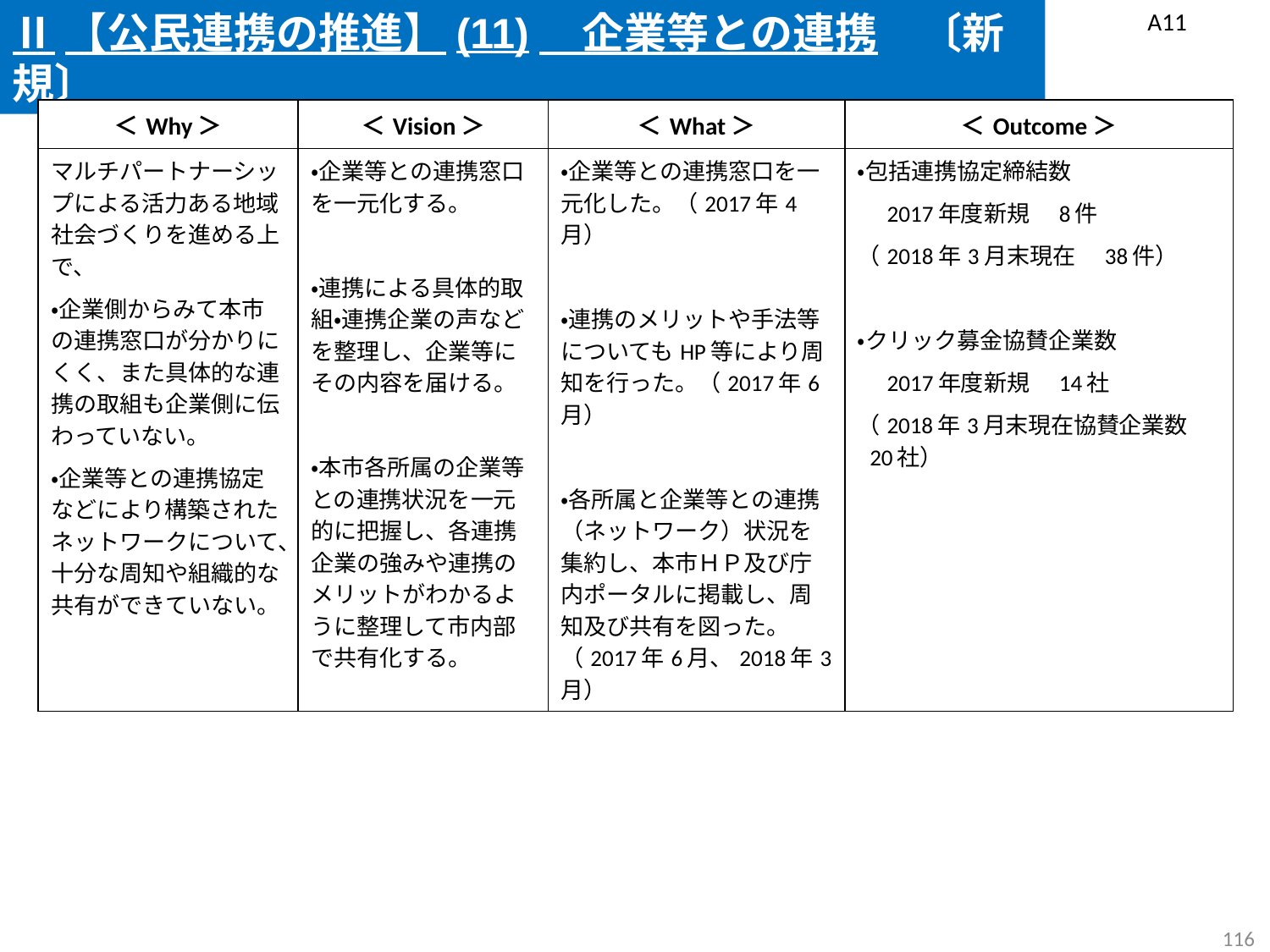

Ⅱ【公民連携の推進】(11)　企業等との連携　〔新規〕
A11
| ＜Why＞ | ＜Vision＞ | ＜What＞ | ＜Outcome＞ |
| --- | --- | --- | --- |
| マルチパートナーシップによる活力ある地域社会づくりを進める上で、 ・企業側からみて本市の連携窓口が分かりにくく、また具体的な連携の取組も企業側に伝わっていない。 ・企業等との連携協定などにより構築されたネットワークについて、十分な周知や組織的な共有ができていない。 | ・企業等との連携窓口を一元化する。 ・連携による具体的取組・連携企業の声などを整理し、企業等にその内容を届ける。 ・本市各所属の企業等との連携状況を一元的に把握し、各連携企業の強みや連携のメリットがわかるように整理して市内部で共有化する。 | ・企業等との連携窓口を一元化した。（2017年4月） ・連携のメリットや手法等についてもHP等により周知を行った。（2017年6月） ・各所属と企業等との連携（ネットワーク）状況を集約し、本市ＨＰ及び庁内ポータルに掲載し、周知及び共有を図った。（2017年6月、2018年3月） | ・包括連携協定締結数 　2017年度新規　8件 （2018年3月末現在　38件） ・クリック募金協賛企業数 　2017年度新規　14社 （2018年3月末現在協賛企業数　20社） |
116